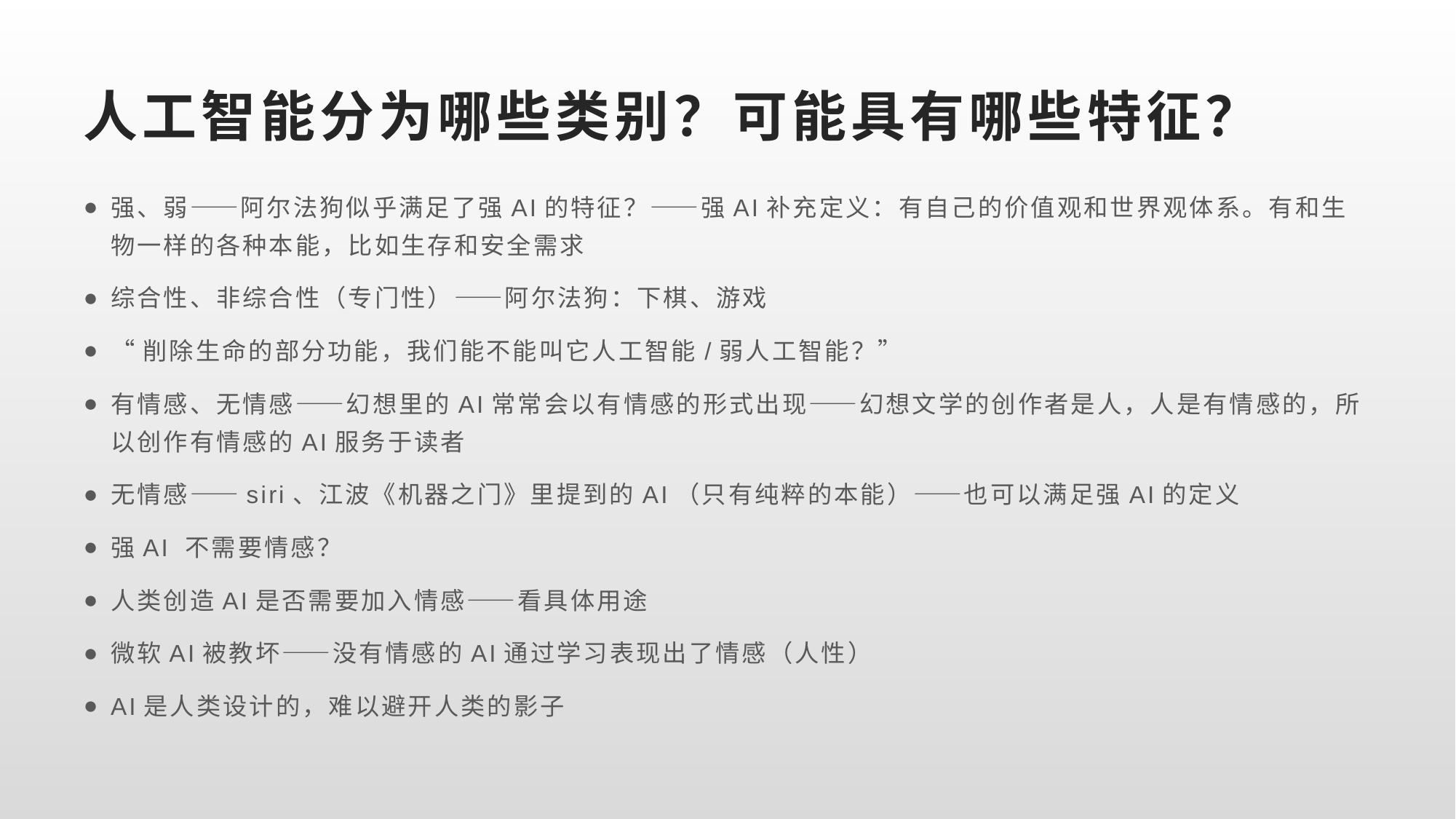

# 人工智能分为哪些类别？可能具有哪些特征？
强、弱——阿尔法狗似乎满足了强AI的特征？——强AI补充定义：有自己的价值观和世界观体系。有和生物一样的各种本能，比如生存和安全需求
综合性、非综合性（专门性）——阿尔法狗：下棋、游戏
“削除生命的部分功能，我们能不能叫它人工智能/弱人工智能？”
有情感、无情感——幻想里的AI常常会以有情感的形式出现——幻想文学的创作者是人，人是有情感的，所以创作有情感的AI服务于读者
无情感——siri、江波《机器之门》里提到的AI（只有纯粹的本能）——也可以满足强AI的定义
强AI 不需要情感？
人类创造AI是否需要加入情感——看具体用途
微软AI被教坏——没有情感的AI通过学习表现出了情感（人性）
AI是人类设计的，难以避开人类的影子